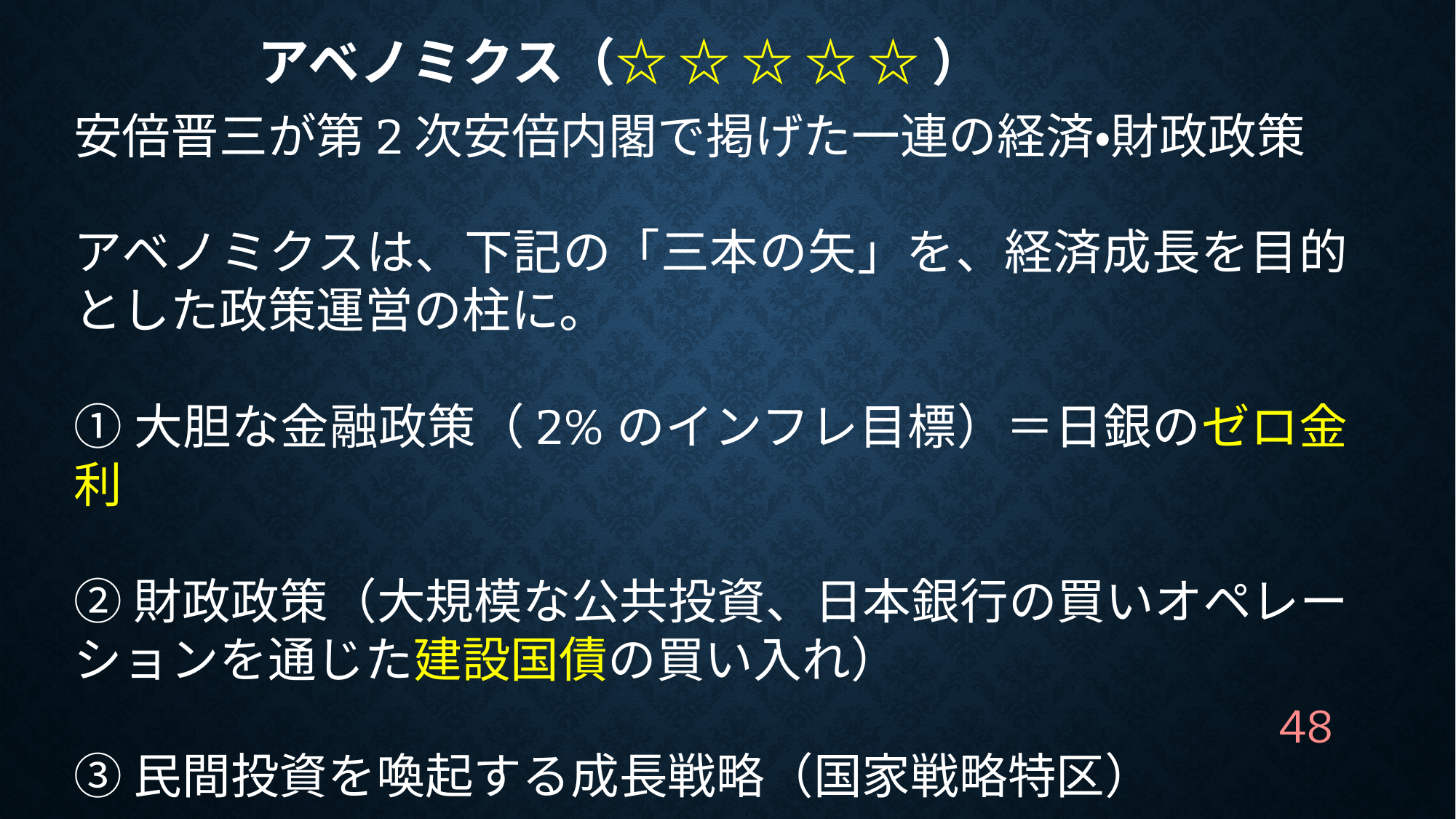

# アベノミクス（☆ ☆ ☆ ☆ ☆ ）
安倍晋三が第2次安倍内閣で掲げた一連の経済・財政政策

アベノミクスは、下記の「三本の矢」を、経済成長を目的とした政策運営の柱に。

①大胆な金融政策（2%のインフレ目標）＝日銀のゼロ金利

②財政政策（大規模な公共投資、日本銀行の買いオペレーションを通じた建設国債の買い入れ）

③民間投資を喚起する成長戦略（国家戦略特区）

48